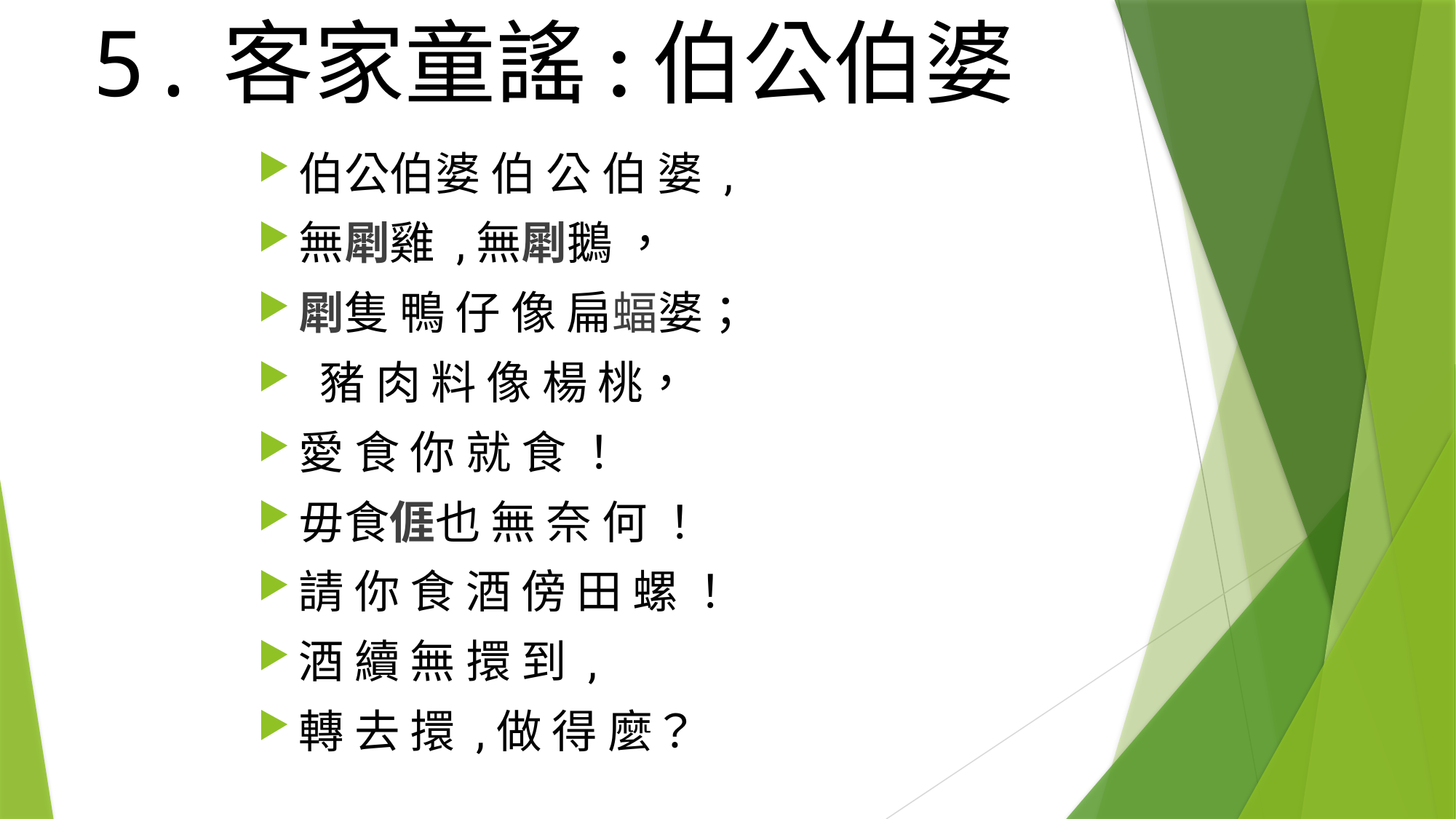

# 5.客家童謠:伯公伯婆
伯公伯婆 伯 公 伯 婆 ,
無㓾雞 ,無㓾鵝 ，
㓾隻 鴨 仔 像 扁蝠婆；
 豬 肉 料 像 楊 桃，
愛 食 你 就 食 ！
毋食𠊎也 無 奈 何 ！
請 你 食 酒 傍 田 螺 ！
酒 續 無 擐 到 ,
轉 去 擐 ,做 得 麼？